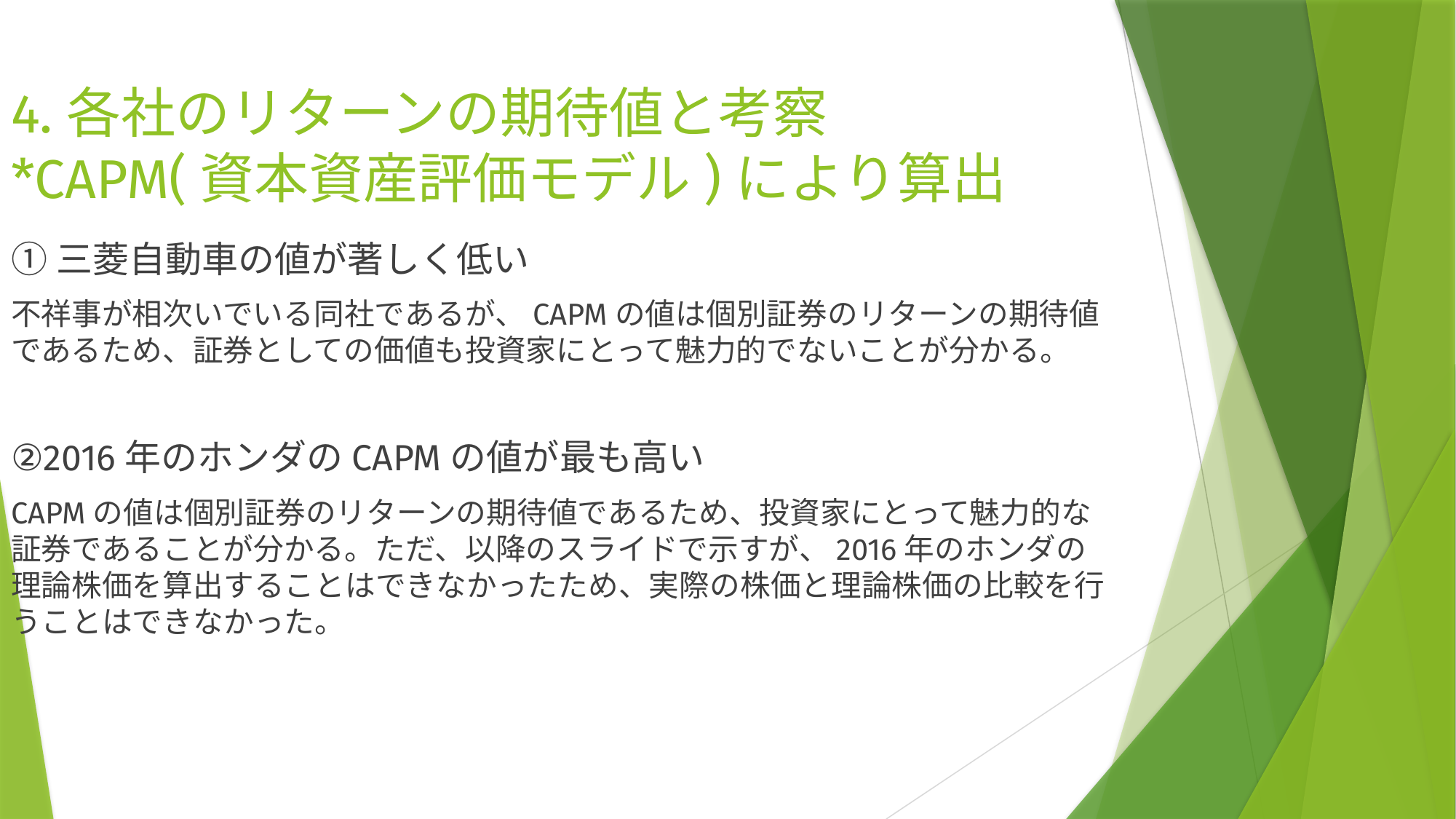

# 4.各社のリターンの期待値と考察 *CAPM(資本資産評価モデル)により算出
①三菱自動車の値が著しく低い
不祥事が相次いでいる同社であるが、CAPMの値は個別証券のリターンの期待値であるため、証券としての価値も投資家にとって魅力的でないことが分かる。

②2016年のホンダのCAPMの値が最も高い
CAPMの値は個別証券のリターンの期待値であるため、投資家にとって魅力的な証券であることが分かる。ただ、以降のスライドで示すが、2016年のホンダの理論株価を算出することはできなかったため、実際の株価と理論株価の比較を行うことはできなかった。